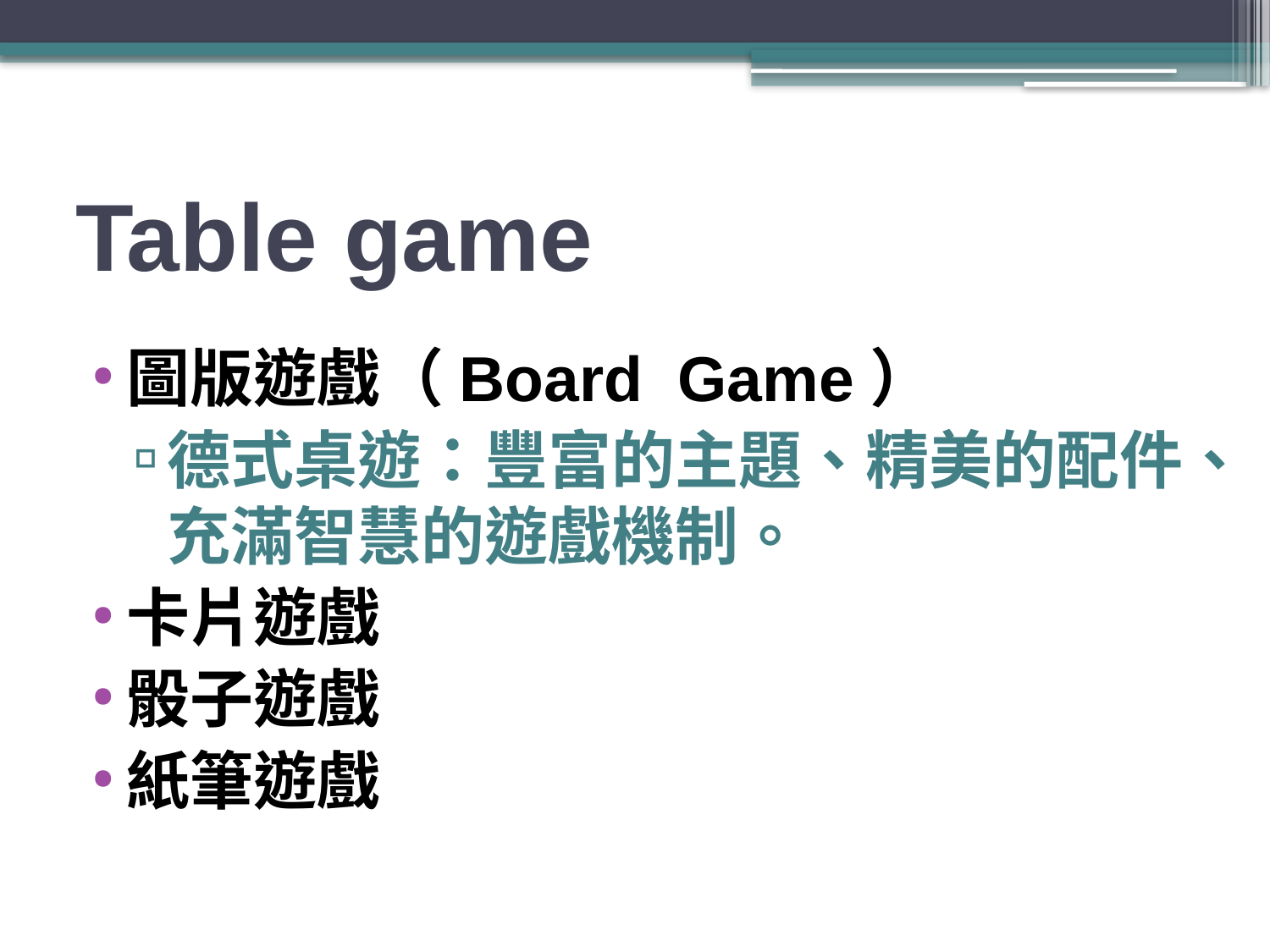

# Table game
圖版遊戲（Board  Game）
德式桌遊：豐富的主題、精美的配件、充滿智慧的遊戲機制。
卡片遊戲
骰子遊戲
紙筆遊戲